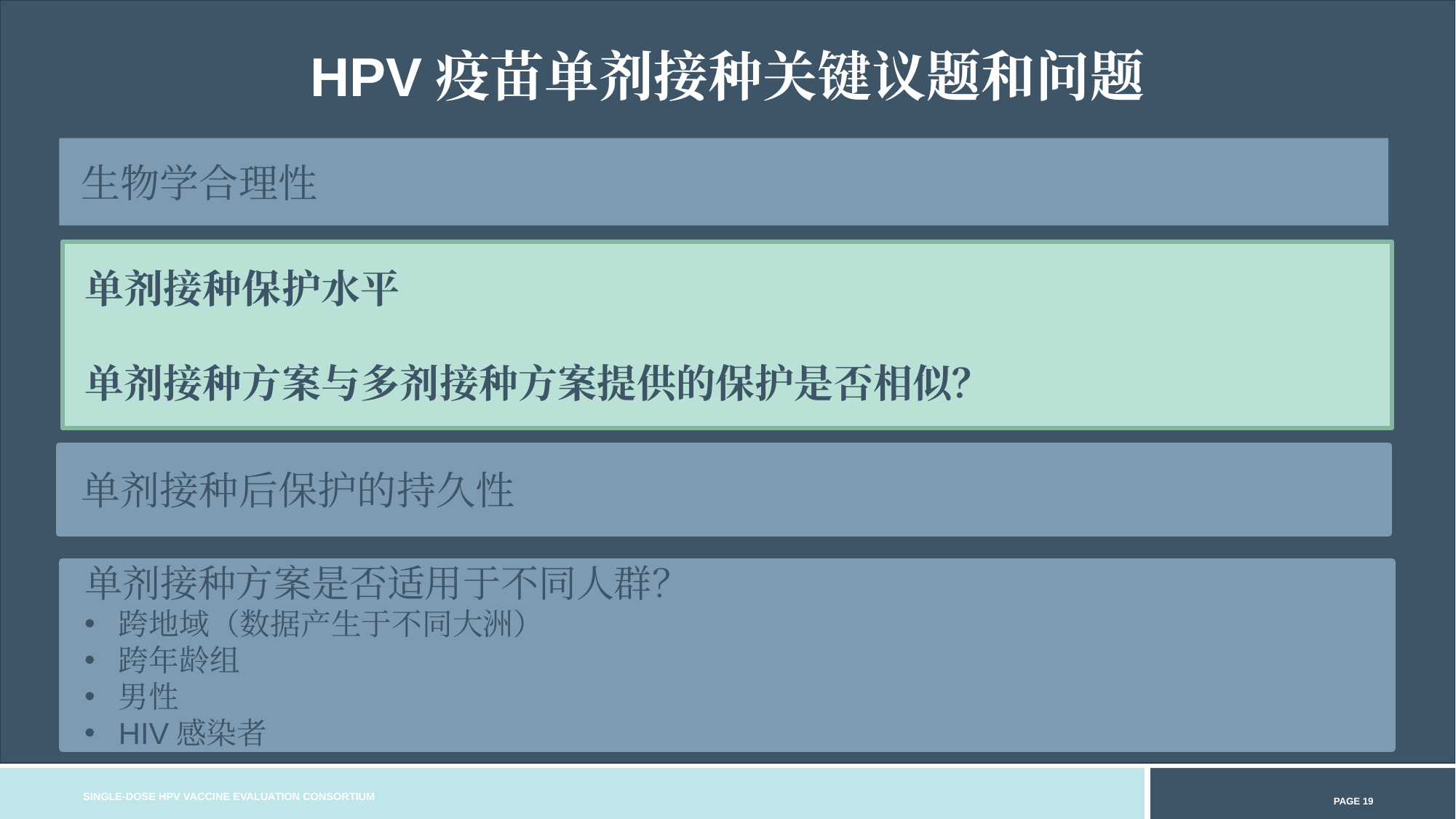

# HPV疫苗单剂接种关键议题和问题
生物学合理性
单剂接种保护水平

单剂接种方案与多剂接种方案提供的保护是否相似？

单剂接种后保护的持久性

单剂接种方案是否适用于不同人群？
跨地域（数据产生于不同大洲）
跨年龄组
男性
HIV感染者